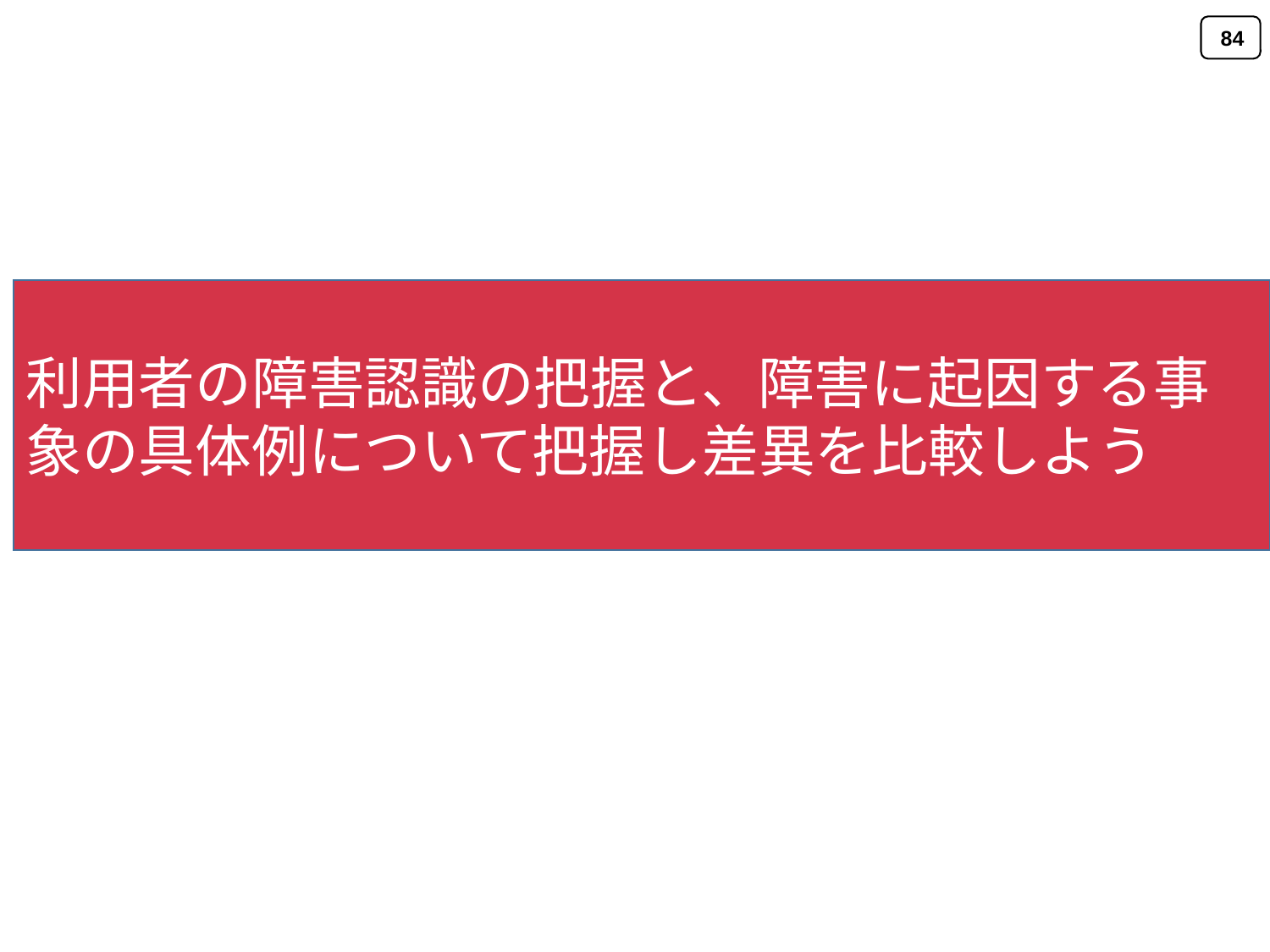

84

利用者の障害認識の把握と、障害に起因する事象の具体例について把握し差異を比較しよう